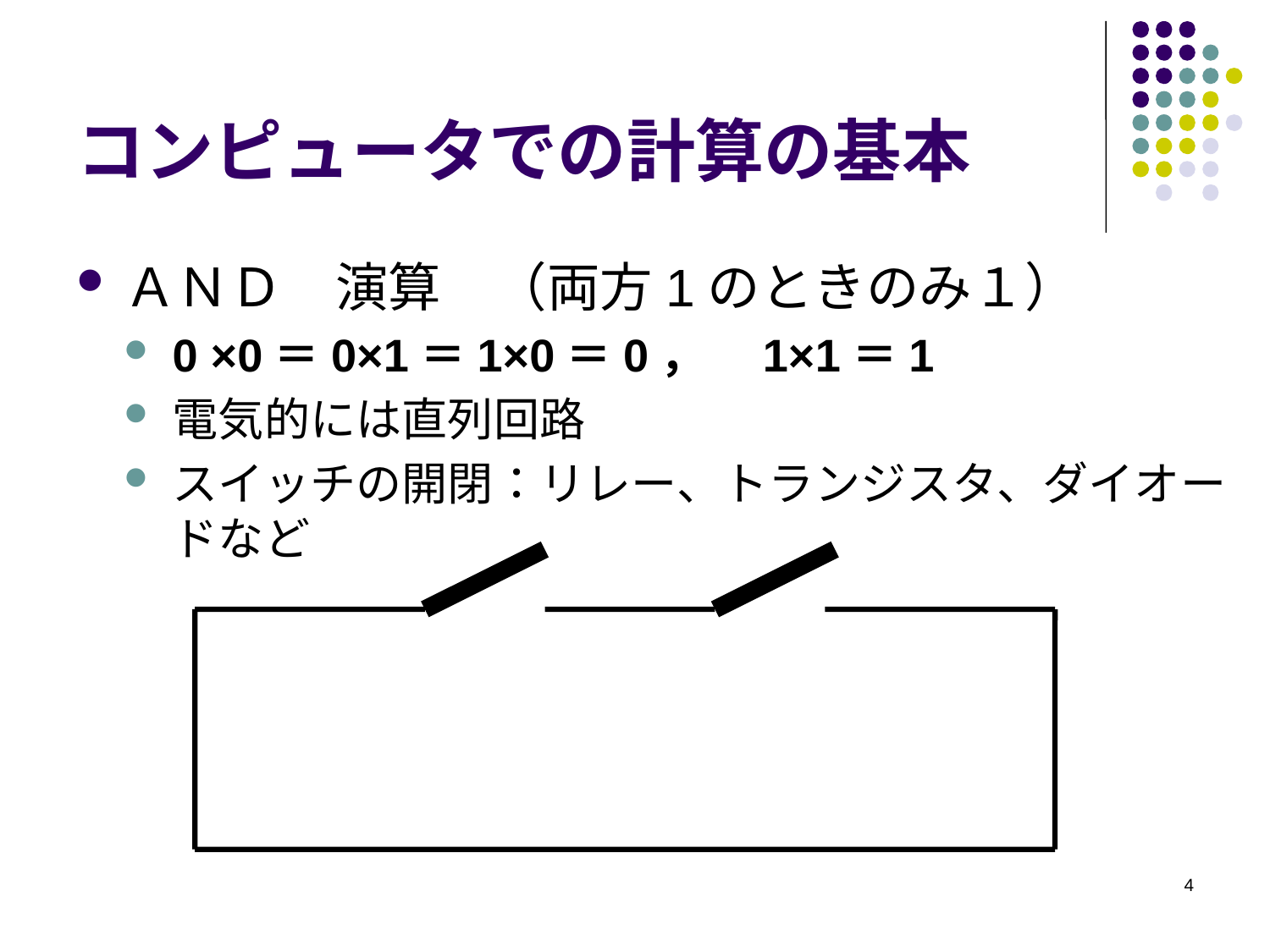

# コンピュータでの計算の基本
ＡＮＤ　演算　（両方1のときのみ１）
0 ×0＝0×1＝1×0＝0，　1×1＝1
電気的には直列回路
スイッチの開閉：リレー、トランジスタ、ダイオードなど

4